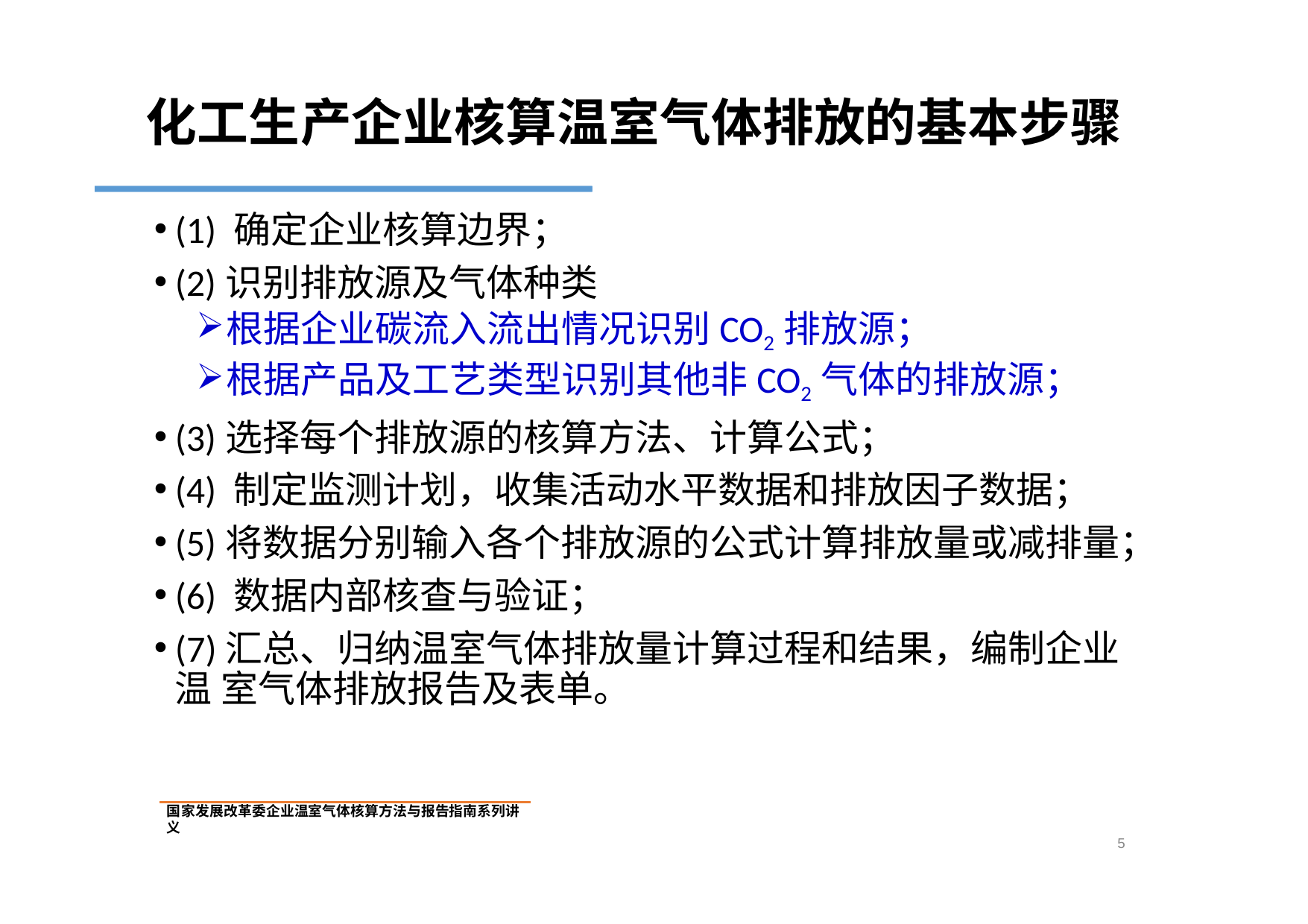

# 化工生产企业核算温室气体排放的基本步骤

(1) 确定企业核算边界；
(2)识别排放源及气体种类
根据企业碳流入流出情况识别CO2排放源；
根据产品及工艺类型识别其他非CO2气体的排放源；
(3)选择每个排放源的核算方法、计算公式；
(4) 制定监测计划，收集活动水平数据和排放因子数据；
(5)将数据分别输入各个排放源的公式计算排放量或减排量；
(6) 数据内部核查与验证；
(7)汇总、归纳温室气体排放量计算过程和结果，编制企业温 室气体排放报告及表单。
国家发展改革委企业温室气体核算方法与报告指南系列讲义

5